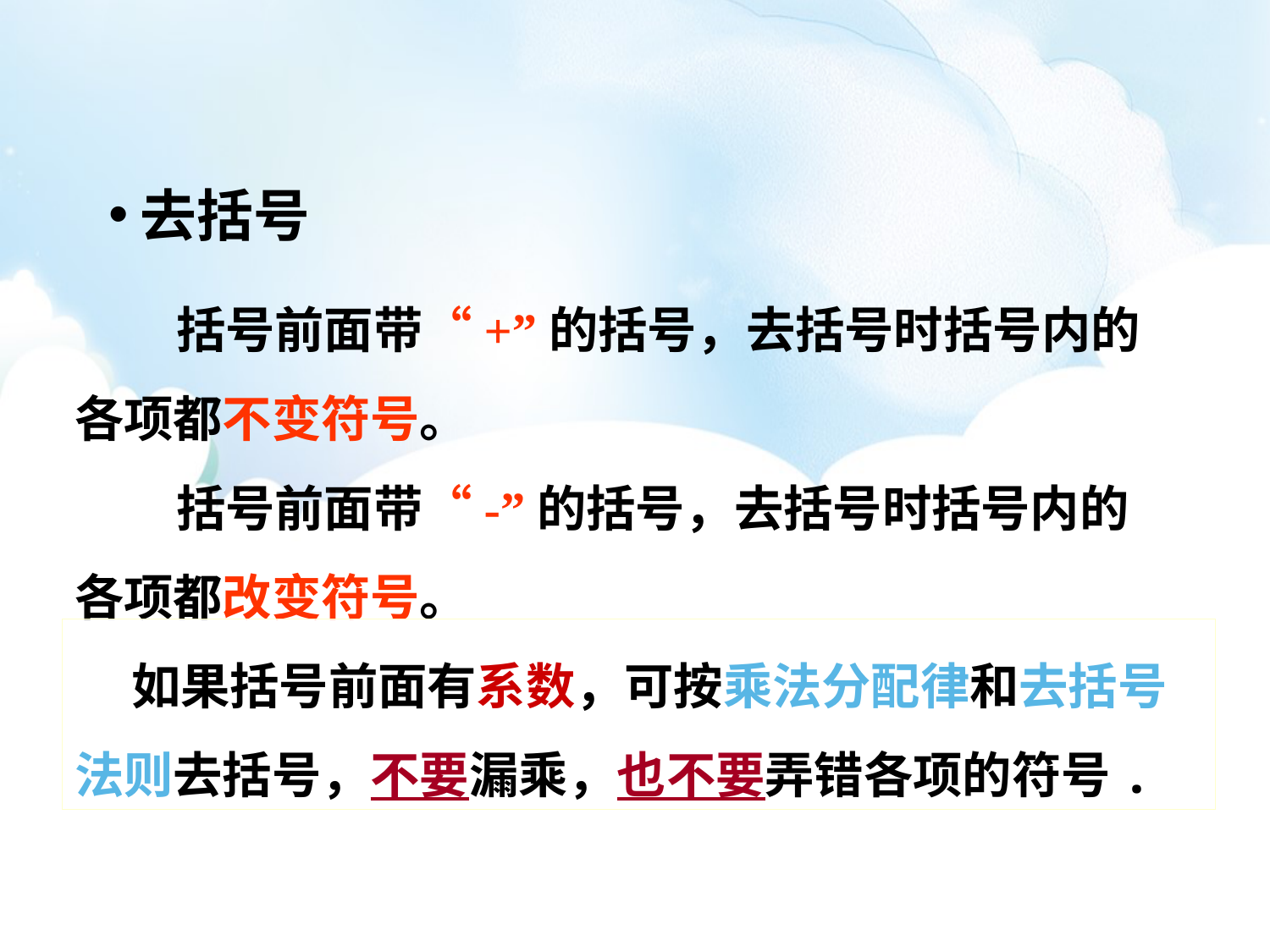

去括号
        括号前面带“+”的括号，去括号时括号内的各项都不变符号。
        括号前面带“-”的括号，去括号时括号内的各项都改变符号。
    如果括号前面有系数，可按乘法分配律和去括号法则去括号，不要漏乘，也不要弄错各项的符号.